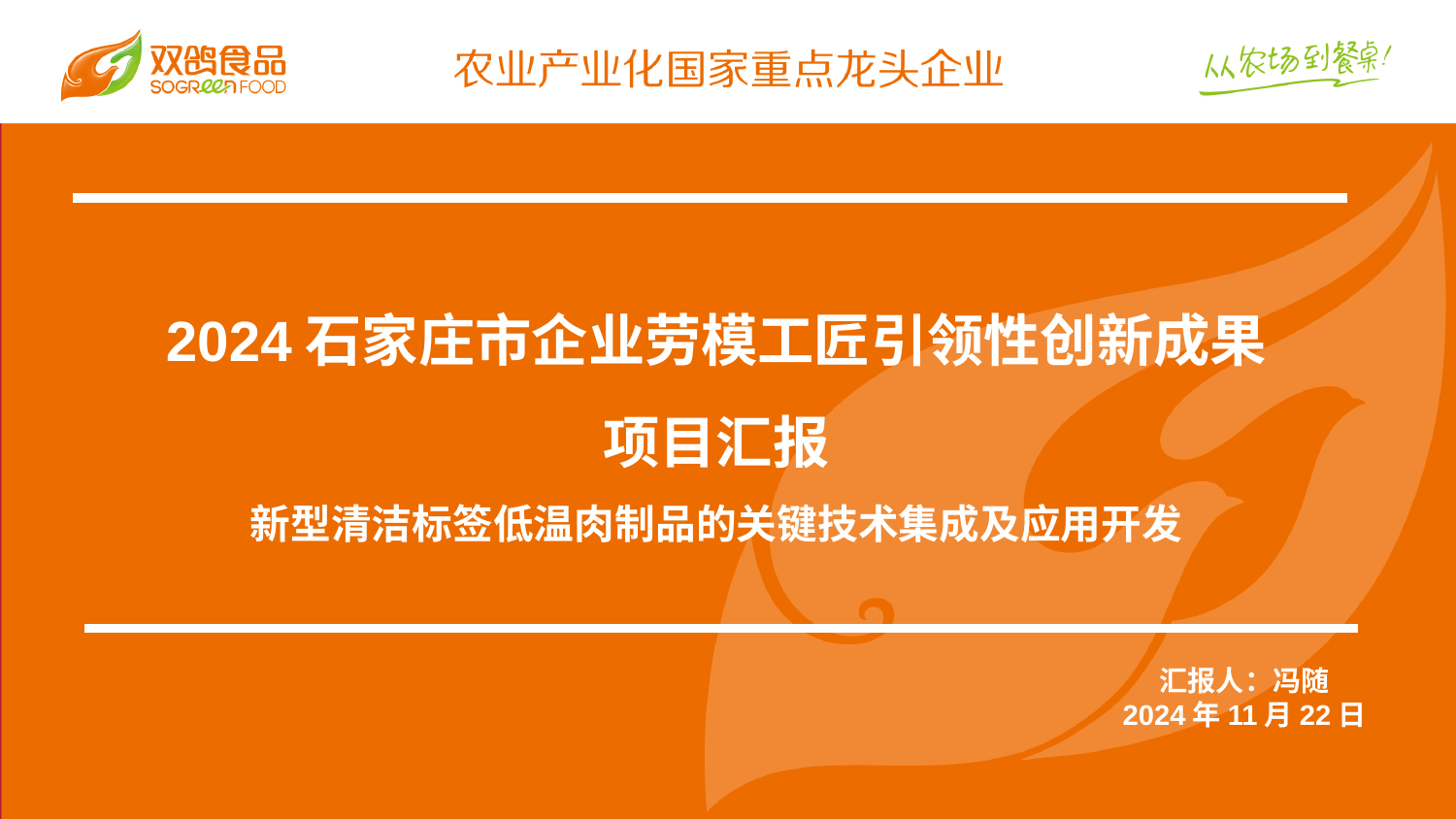

2024石家庄市企业劳模工匠引领性创新成果项目汇报
新型清洁标签低温肉制品的关键技术集成及应用开发
汇报人：冯随
2024年11月22日